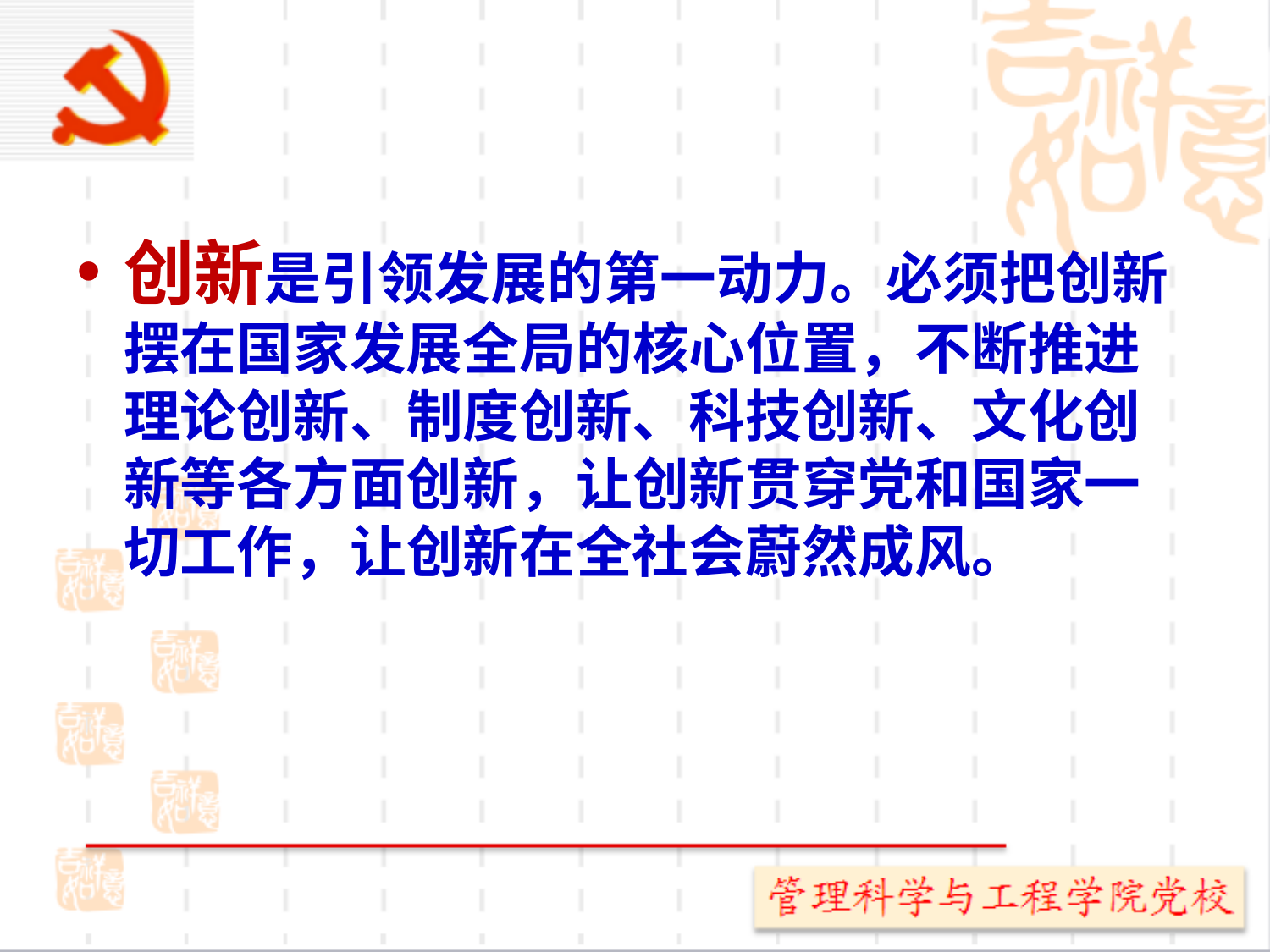

#
创新是引领发展的第一动力。必须把创新摆在国家发展全局的核心位置，不断推进理论创新、制度创新、科技创新、文化创新等各方面创新，让创新贯穿党和国家一切工作，让创新在全社会蔚然成风。